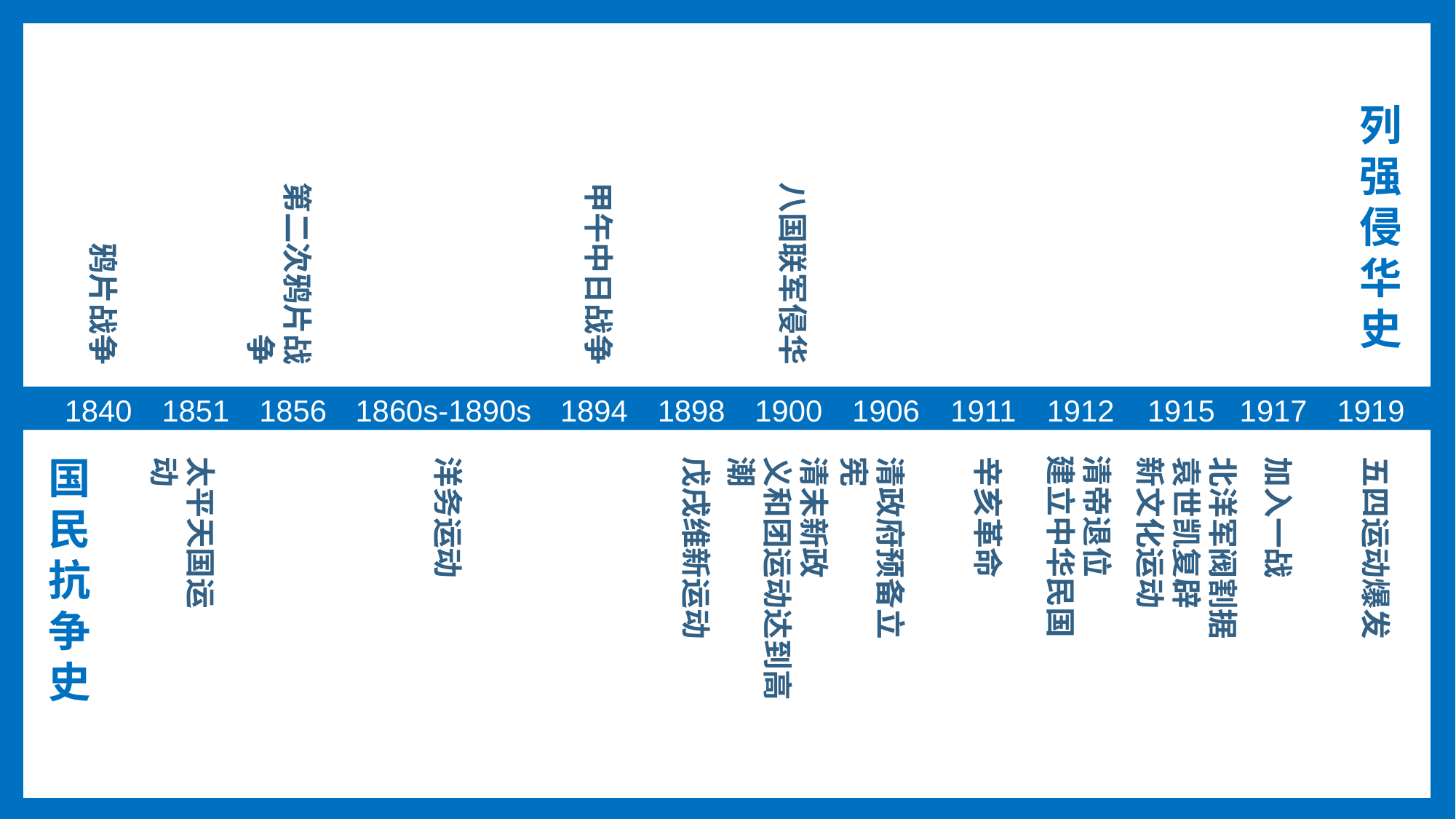

列强侵华史
八国联军侵华
第二次鸦片战争
甲午中日战争
鸦片战争
1860s-1890s
1894
1898
1900
1912
1919

1840
1851
1856
1906
1911
1915
1917
清帝退位
建立中华民国
国民抗争史
太平天国运动
洋务运动
戊戌维新运动
清末新政
义和团运动达到高潮
清政府预备立宪
辛亥革命
北洋军阀割据
袁世凯复辟
新文化运动
加入一战
五四运动爆发